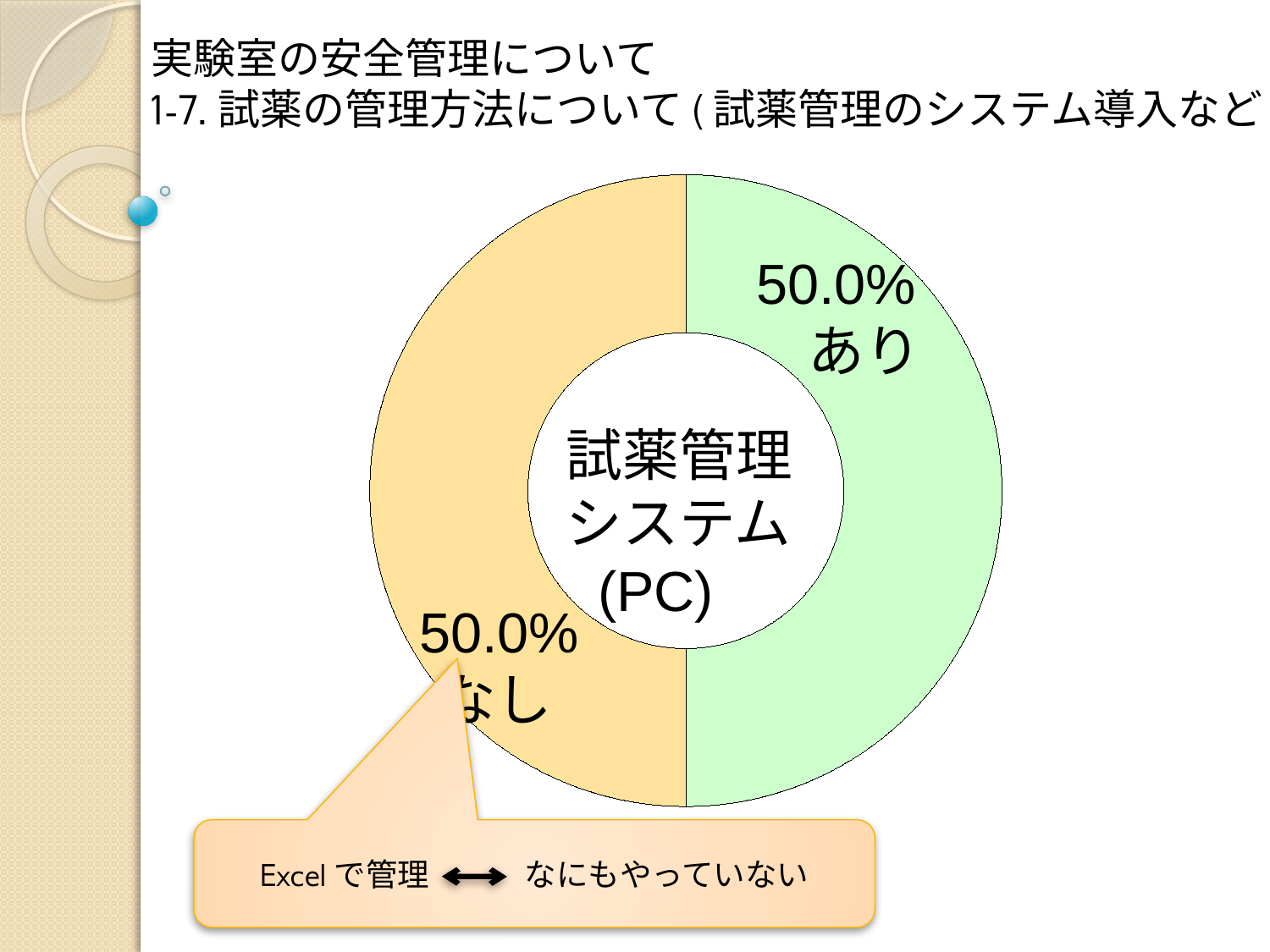

実験室の安全管理について
1-7.試薬の管理方法について(試薬管理のシステム導入など)

### Chart

| Category | 売上高 |
|---|---|
| 第 1 四半期 | 15.0 |
| 第 2 四半期 | 15.0 |
| 第 3 四半期 | 0.0 |
| 第 4 四半期 | 0.0 |
50.0%
   あり
試薬管理
システム
  (PC)
  50.0%
   なし
Excelで管理　　　なにもやっていない
避難経路掲示あり：５/18